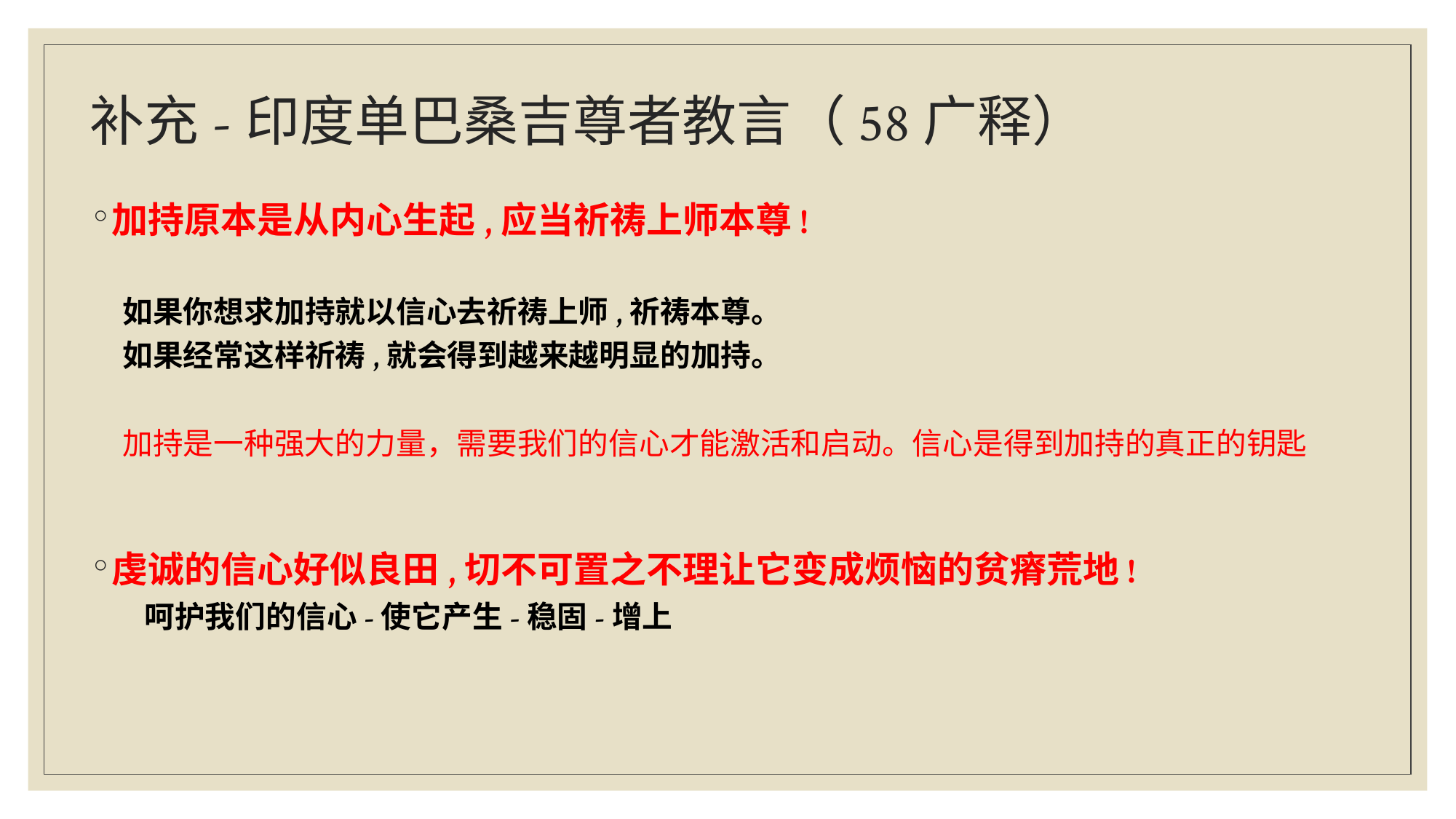

# 补充-印度单巴桑吉尊者教言（58广释）
加持原本是从内心生起,应当祈祷上师本尊!

如果你想求加持就以信心去祈祷上师,祈祷本尊。
如果经常这样祈祷,就会得到越来越明显的加持。

加持是一种强大的力量，需要我们的信心才能激活和启动。信心是得到加持的真正的钥匙

虔诚的信心好似良田,切不可置之不理让它变成烦恼的贫瘠荒地!
呵护我们的信心-使它产生-稳固-增上